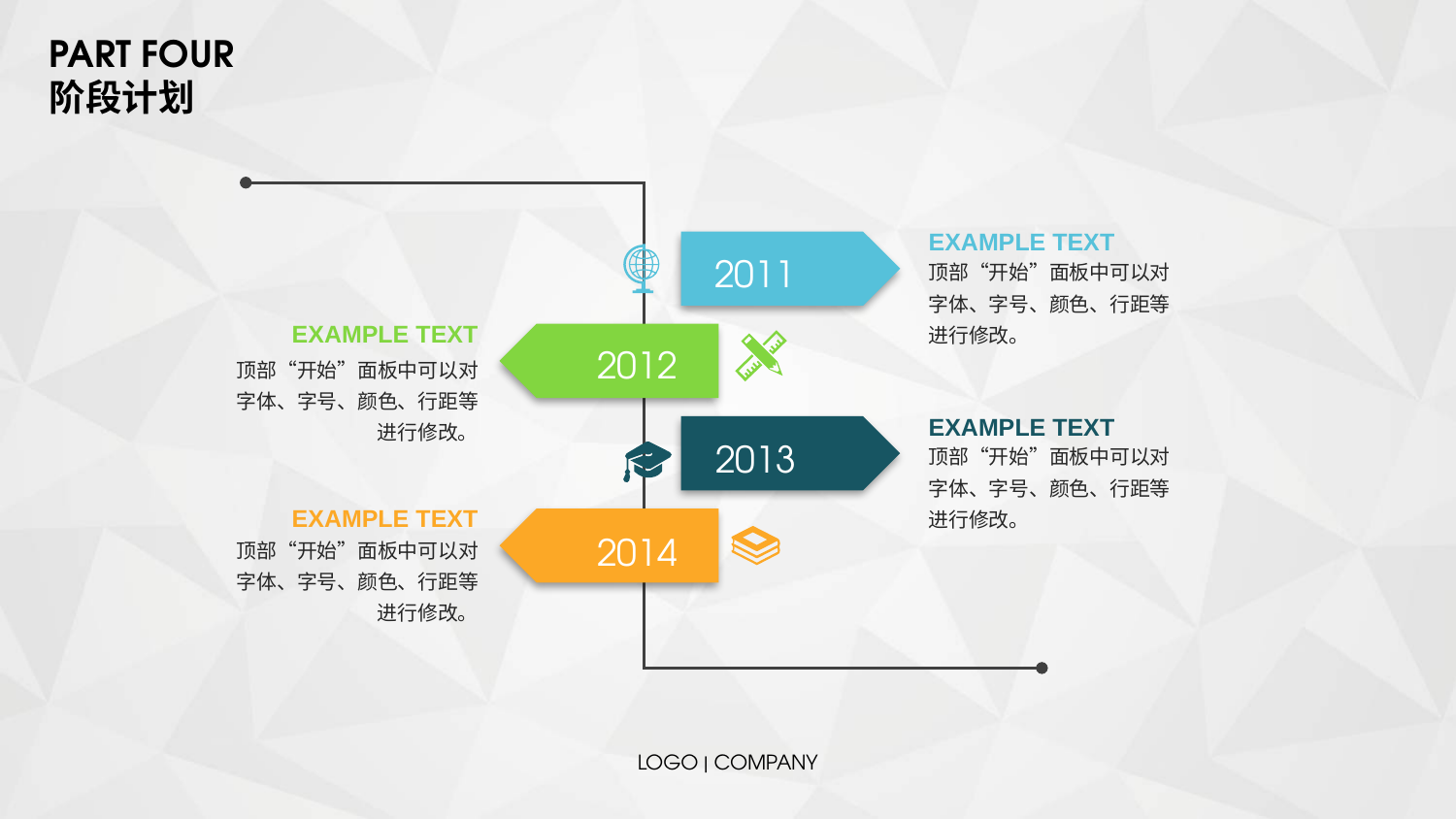

PART FOUR
阶段计划
EXAMPLE TEXT

2011
顶部“开始”面板中可以对字体、字号、颜色、行距等进行修改。
EXAMPLE TEXT

2012
顶部“开始”面板中可以对字体、字号、颜色、行距等进行修改。
EXAMPLE TEXT

2013
顶部“开始”面板中可以对字体、字号、颜色、行距等进行修改。

EXAMPLE TEXT

2014
顶部“开始”面板中可以对字体、字号、颜色、行距等进行修改。

LOGO | COMPANY